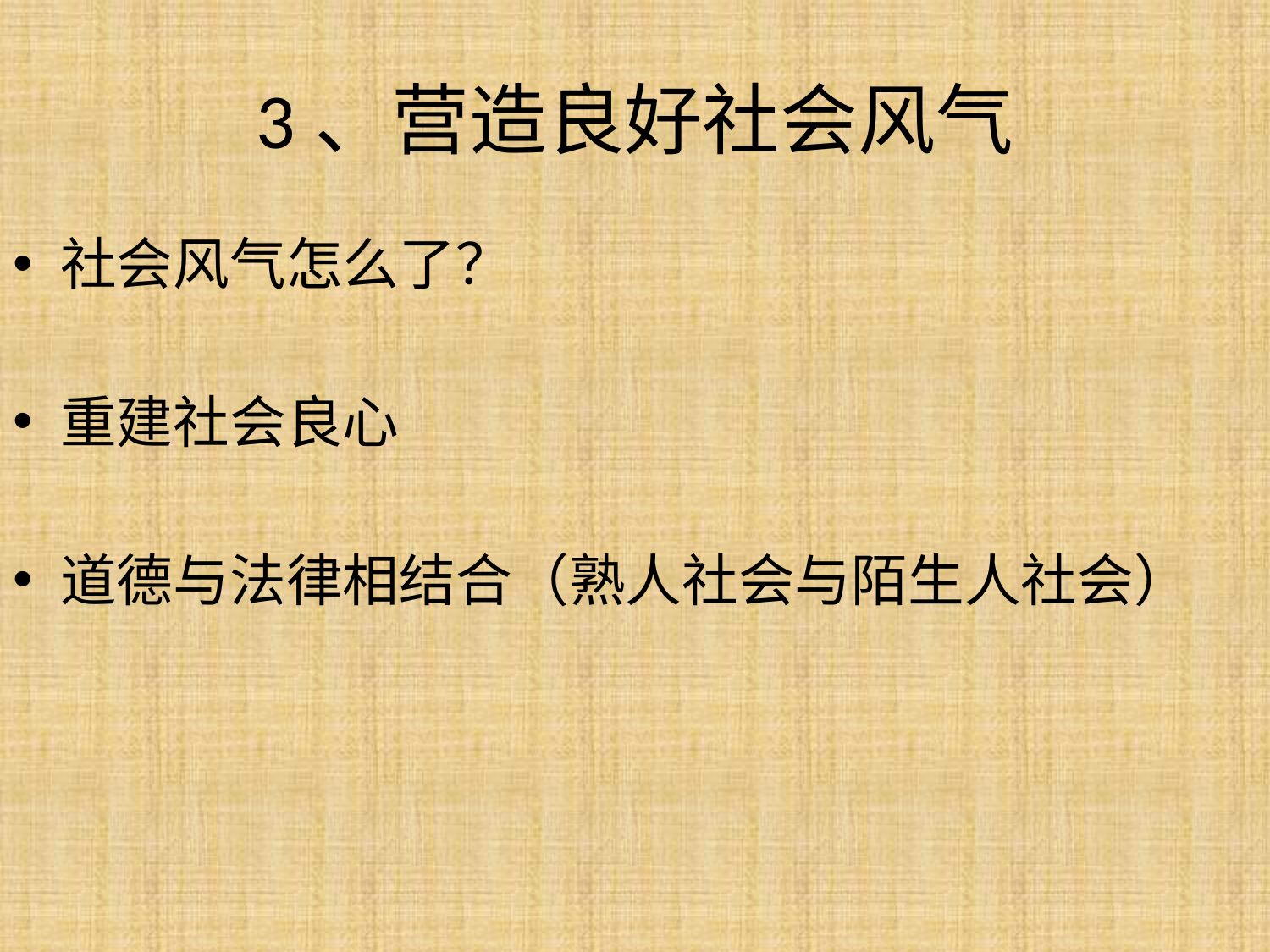

# 3、营造良好社会风气
社会风气怎么了？

重建社会良心

道德与法律相结合（熟人社会与陌生人社会）